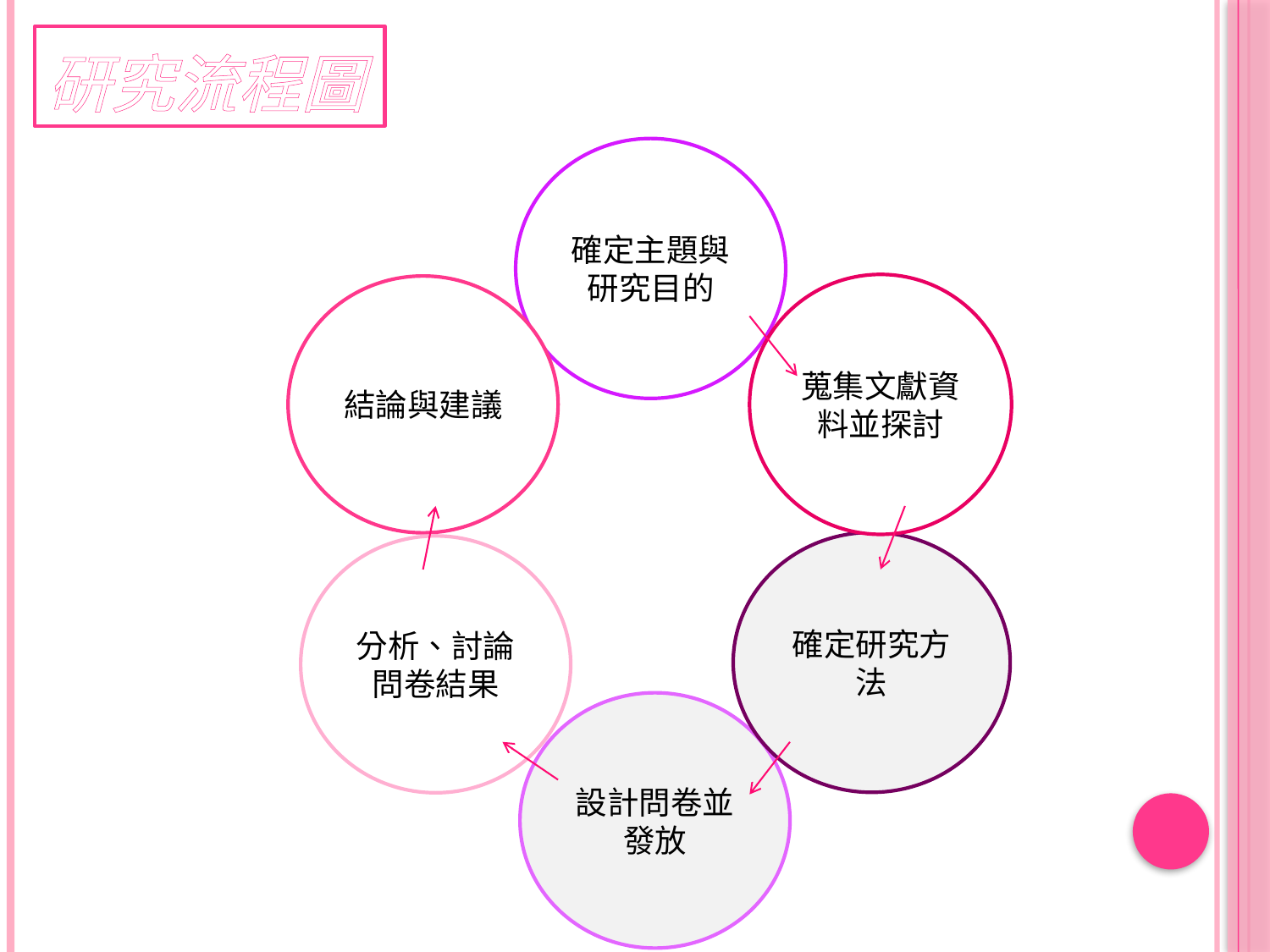

研究流程圖
確定主題與研究目的
蒐集文獻資料並探討
結論與建議
確定研究方法
分析、討論問卷結果
設計問卷並發放